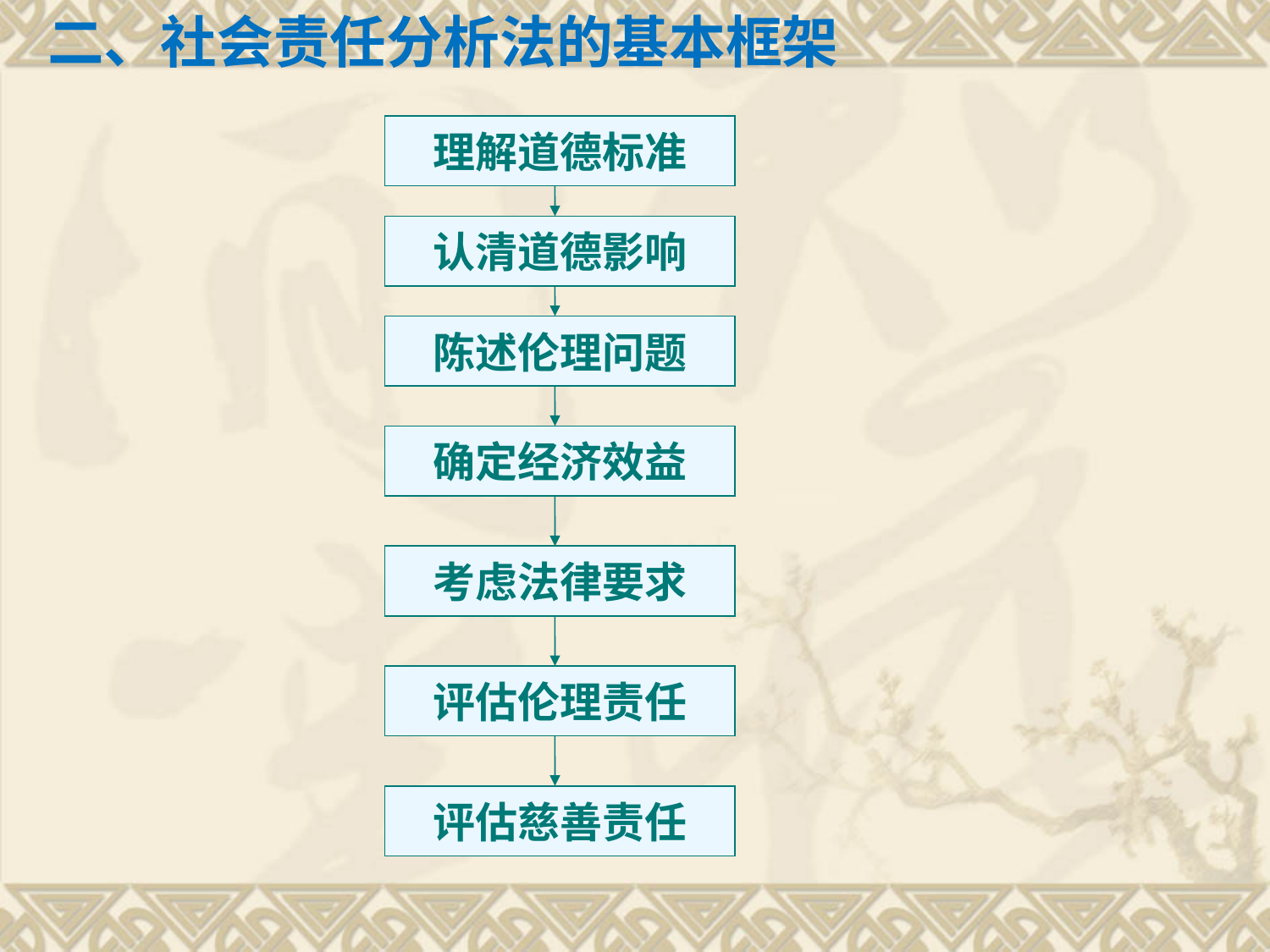

二、社会责任分析法的基本框架
理解道德标准

认清道德影响

陈述伦理问题

确定经济效益

考虑法律要求

评估伦理责任

评估慈善责任